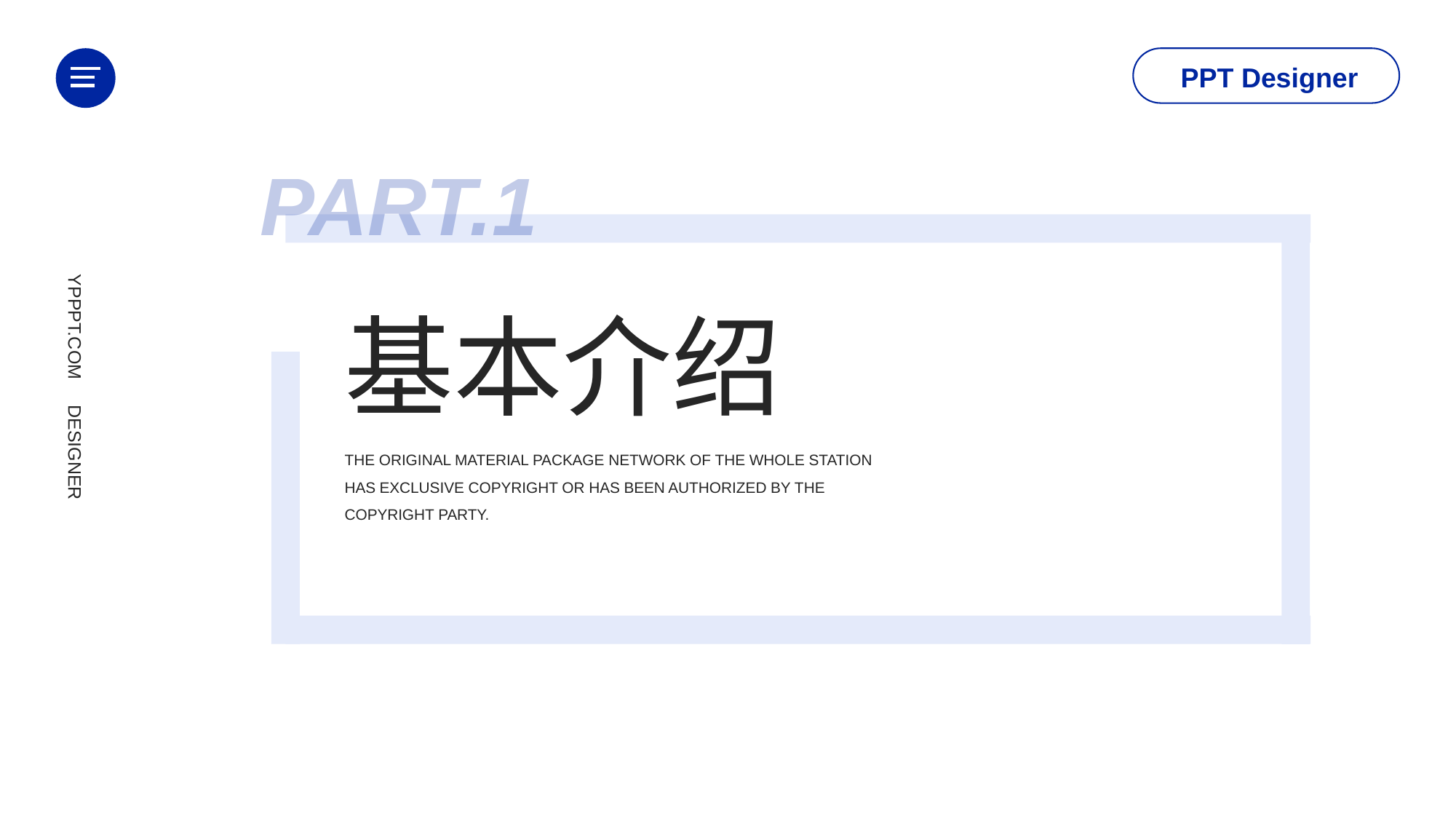

YPPPT.COM     DESIGNER
https://www.ypppt.com/

PPT Designer
PART.1

基本介绍

THE ORIGINAL MATERIAL PACKAGE NETWORK OF THE WHOLE STATION HAS EXCLUSIVE COPYRIGHT OR HAS BEEN AUTHORIZED BY THE COPYRIGHT PARTY.